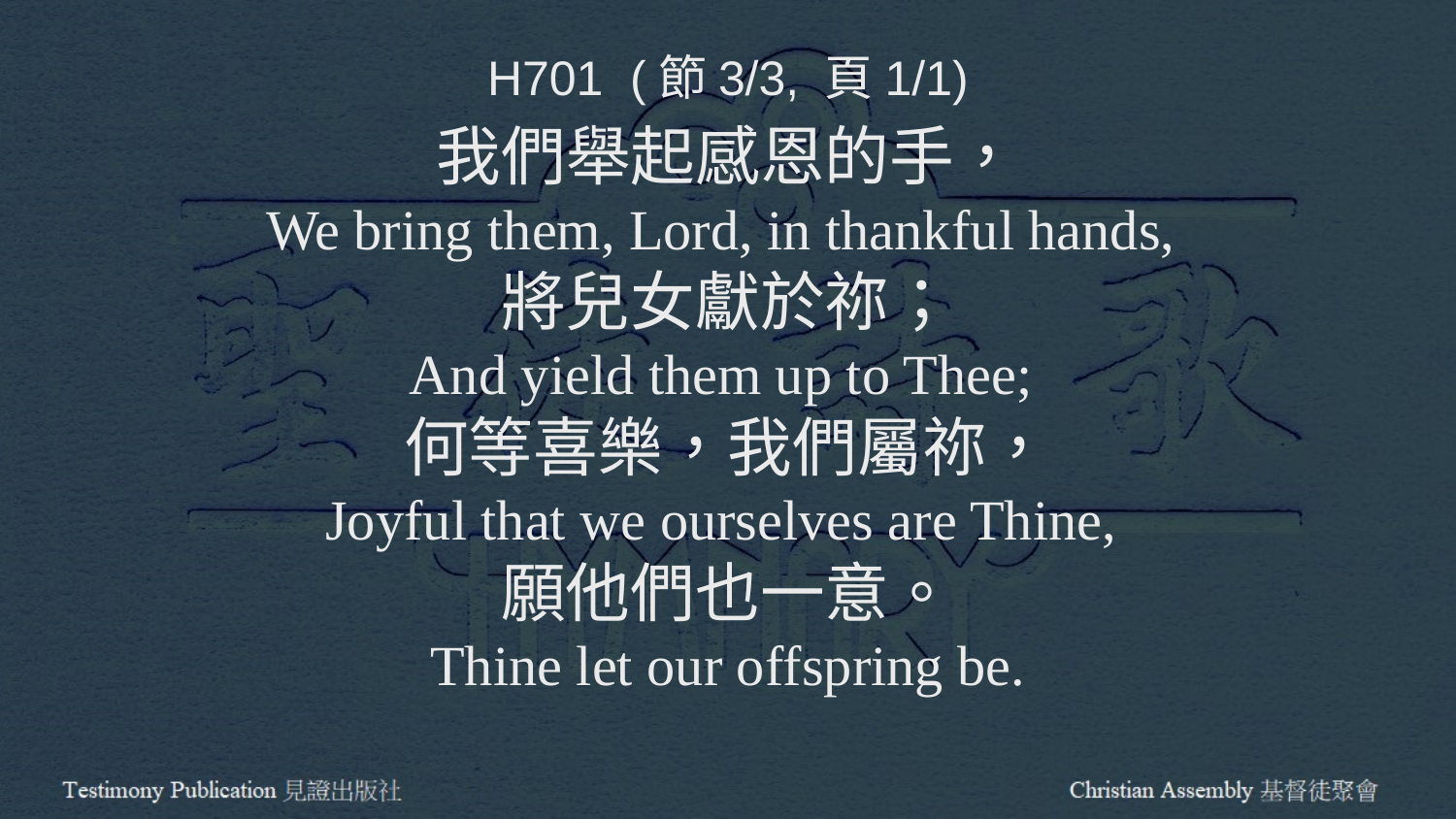

H701  (節3/3, 頁1/1)
我們舉起感恩的手，
We bring them, Lord, in thankful hands,
將兒女獻於祢；
And yield them up to Thee;
何等喜樂，我們屬祢，
Joyful that we ourselves are Thine,
願他們也一意。
Thine let our offspring be.